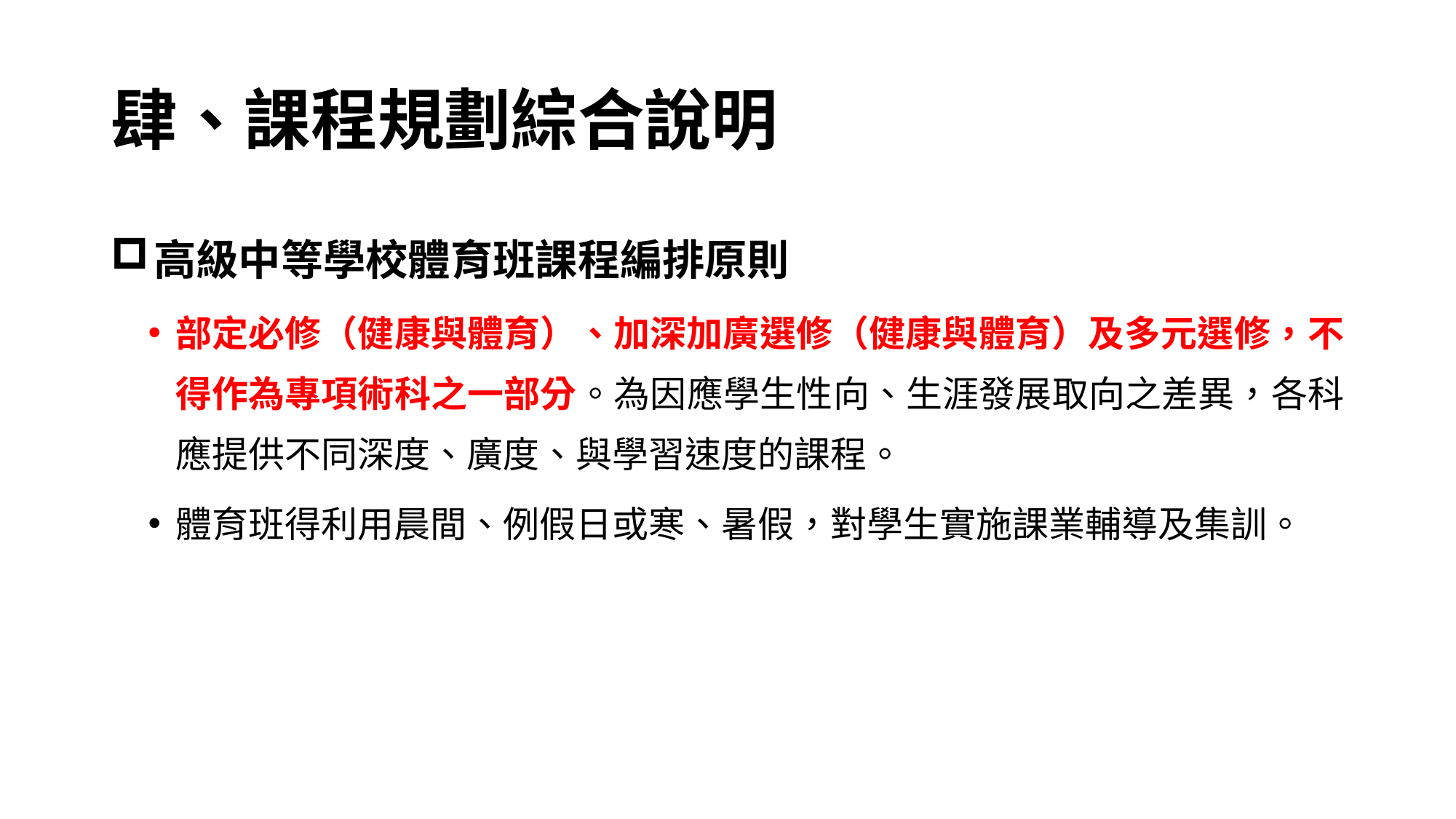

# 肆、課程規劃綜合說明
高級中等學校體育班課程編排原則
部定必修（健康與體育）、加深加廣選修（健康與體育）及多元選修，不得作為專項術科之一部分。為因應學生性向、生涯發展取向之差異，各科應提供不同深度、廣度、與學習速度的課程。
體育班得利用晨間、例假日或寒、暑假，對學生實施課業輔導及集訓。